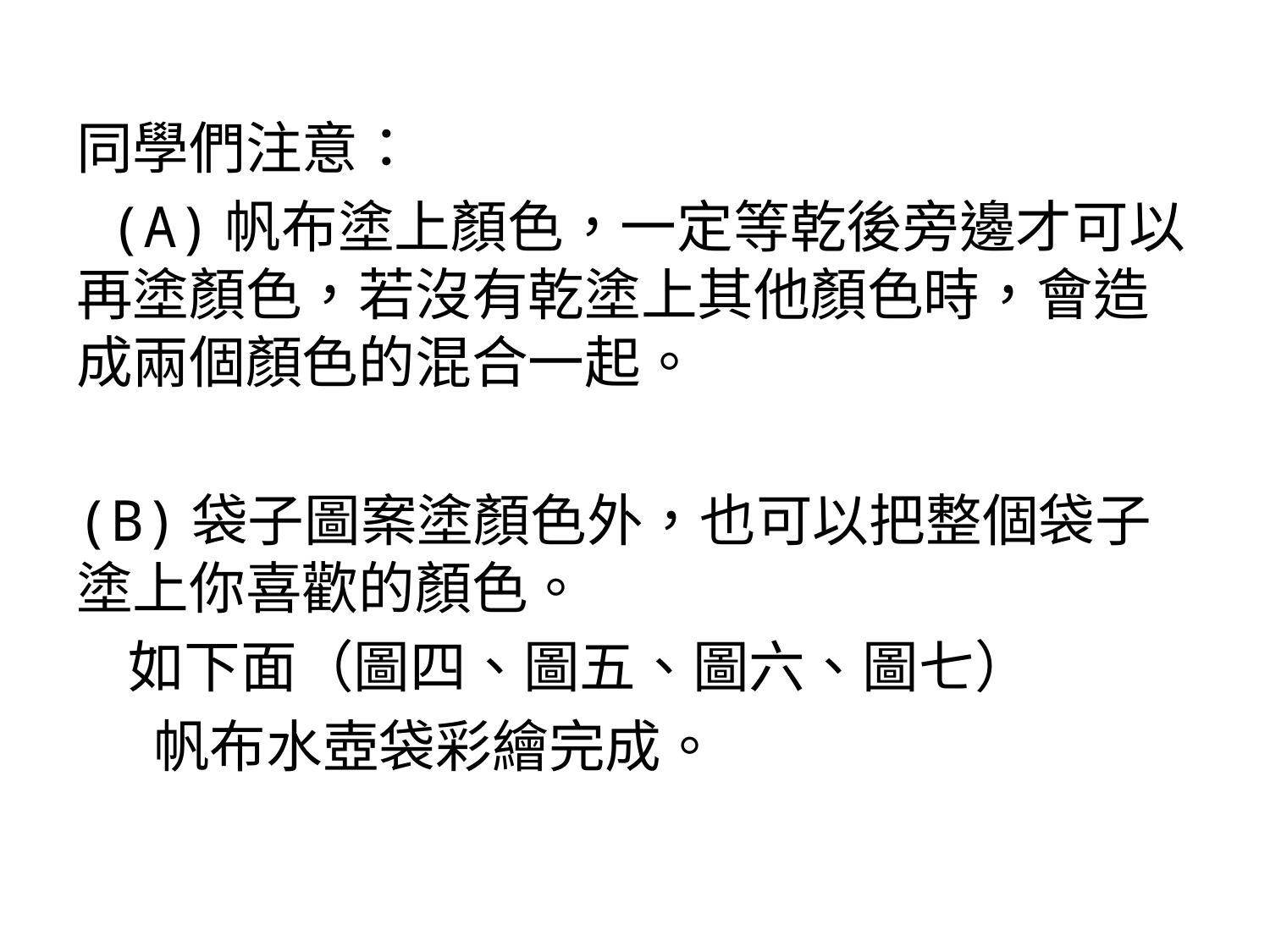

同學們注意：
 (A)帆布塗上顏色，一定等乾後旁邊才可以再塗顏色，若沒有乾塗上其他顏色時，會造成兩個顏色的混合一起。

(B)袋子圖案塗顏色外，也可以把整個袋子塗上你喜歡的顏色。
   如下面（圖四、圖五、圖六、圖七）
     帆布水壺袋彩繪完成。